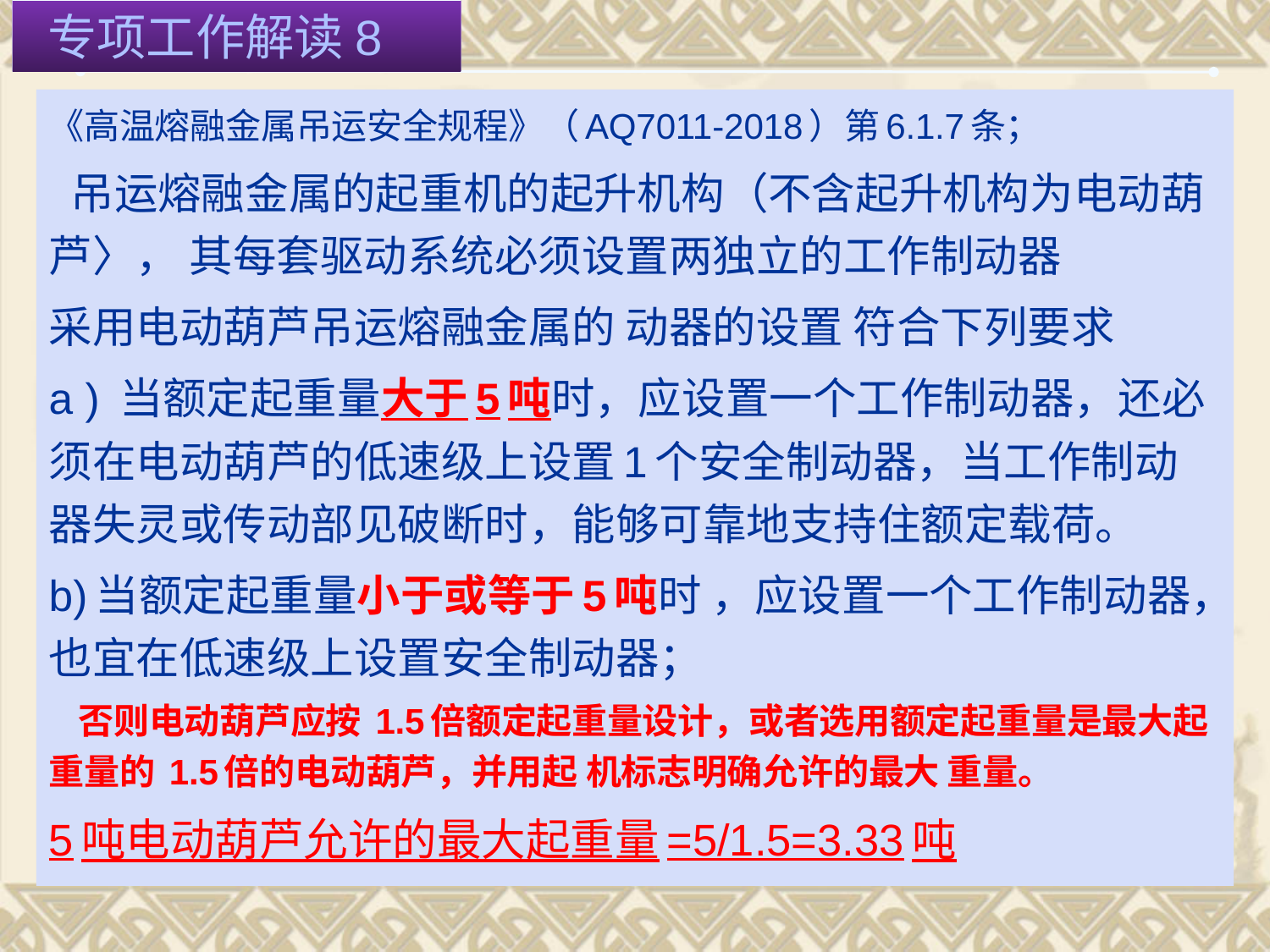

专项工作解读8
《高温熔融金属吊运安全规程》（AQ7011-2018）第6.1.7条；
  吊运熔融金属的起重机的起升机构（不含起升机构为电动葫芦〉， 其每套驱动系统必须设置两独立的工作制动器
采用电动葫芦吊运熔融金属的 动器的设置 符合下列要求
a ) 当额定起重量大于5吨时，应设置一个工作制动器，还必须在电动葫芦的低速级上设置1个安全制动器，当工作制动器失灵或传动部见破断时，能够可靠地支持住额定载荷。
b)当额定起重量小于或等于5吨时 ，应设置一个工作制动器，也宜在低速级上设置安全制动器；
   否则电动葫芦应按 1.5倍额定起重量设计，或者选用额定起重量是最大起重量的 1.5倍的电动葫芦，并用起 机标志明确允许的最大 重量。
5吨电动葫芦允许的最大起重量=5/1.5=3.33吨